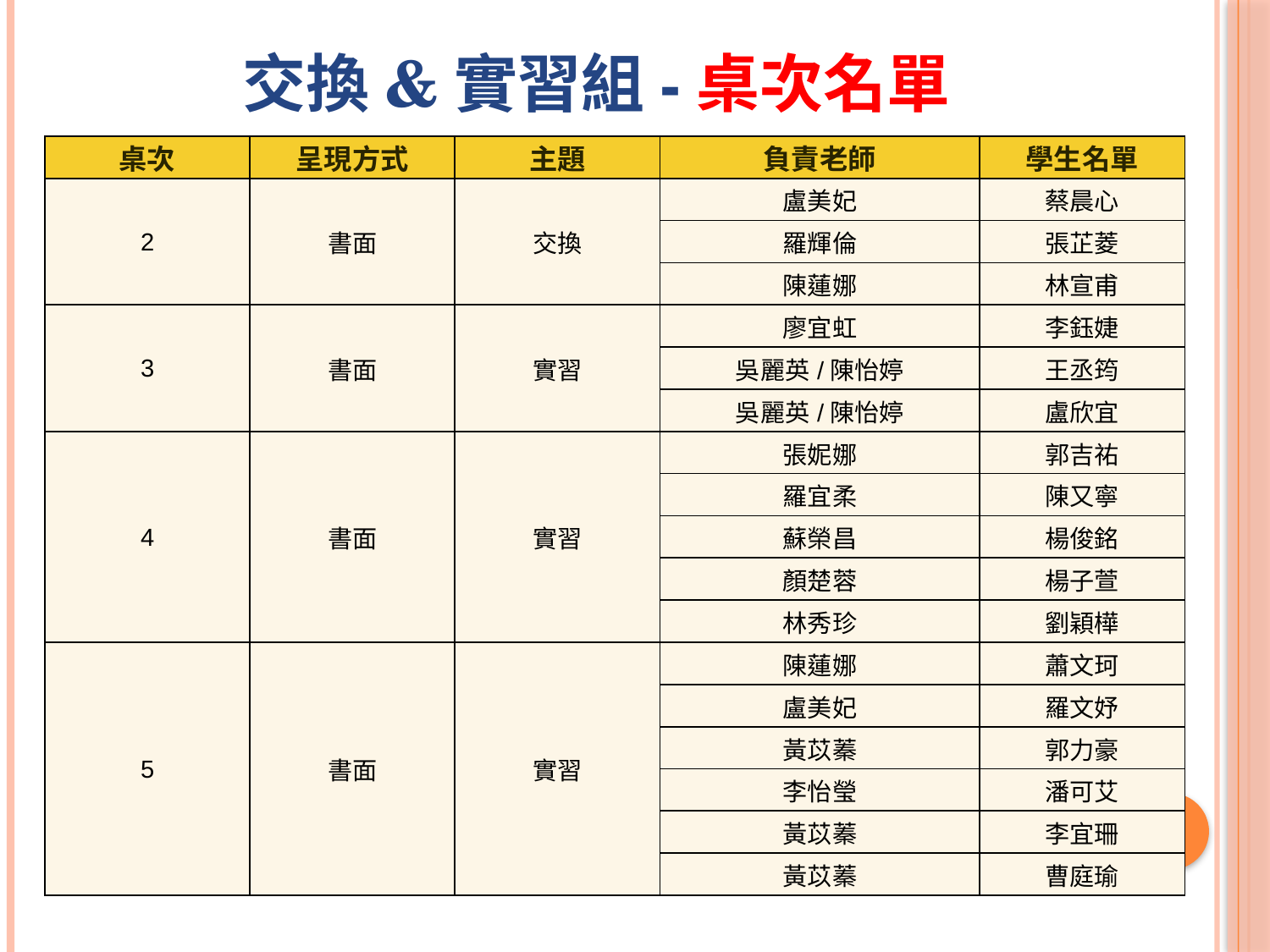

# 交換&實習組-桌次名單
| 桌次 | 呈現方式 | 主題 | 負責老師 | 學生名單 |
| --- | --- | --- | --- | --- |
| 2 | 書面 | 交換 | 盧美妃 | 蔡晨心 |
|  |  |  | 羅輝倫 | 張芷菱 |
|  |  |  | 陳蓮娜 | 林宣甫 |
| 3 | 書面 | 實習 | 廖宜虹 | 李鈺婕 |
|  |  |  | 吳麗英/陳怡婷 | 王丞筠 |
|  |  |  | 吳麗英/陳怡婷 | 盧欣宜 |
| 4 | 書面 | 實習 | 張妮娜 | 郭吉祐 |
|  |  |  | 羅宜柔 | 陳又寧 |
|  |  |  | 蘇榮昌 | 楊俊銘 |
|  |  |  | 顏楚蓉 | 楊子萱 |
|  |  |  | 林秀珍 | 劉穎樺 |
| 5 | 書面 | 實習 | 陳蓮娜 | 蕭文珂 |
|  |  |  | 盧美妃 | 羅文妤 |
|  |  |  | 黃苡蓁 | 郭力豪 |
|  |  |  | 李怡瑩 | 潘可艾 |
|  |  |  | 黃苡蓁 | 李宜珊 |
|  |  |  | 黃苡蓁 | 曹庭瑜 |